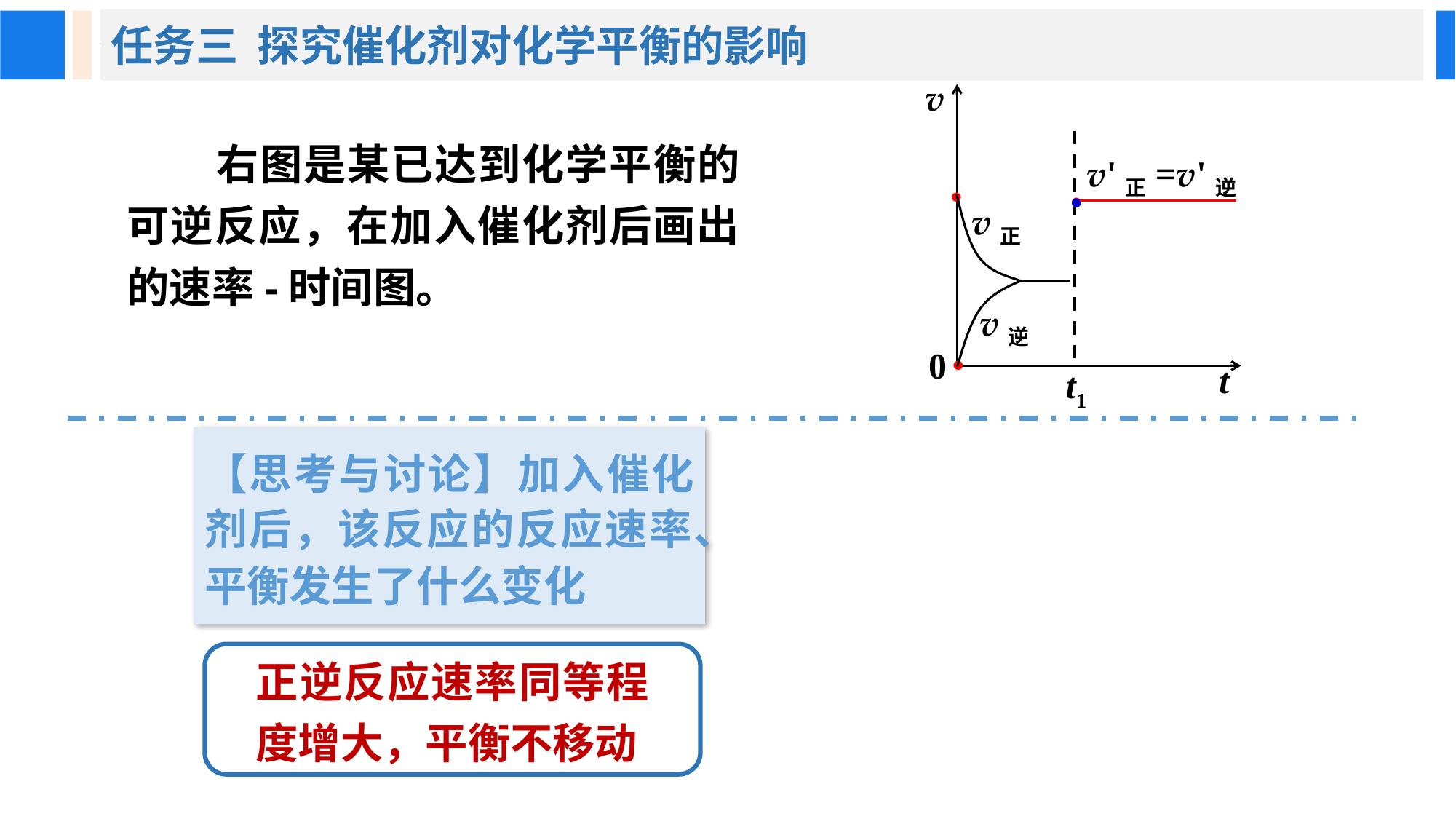

任务三  探究催化剂对化学平衡的影响
v
t
0
●
v正

v逆
●
t1
       右图是某已达到化学平衡的可逆反应，在加入催化剂后画出的速率-时间图。
v'正=v'逆
●
●
【思考与讨论】加入催化剂后，该反应的反应速率、平衡发生了什么变化
正逆反应速率同等程度增大，平衡不移动